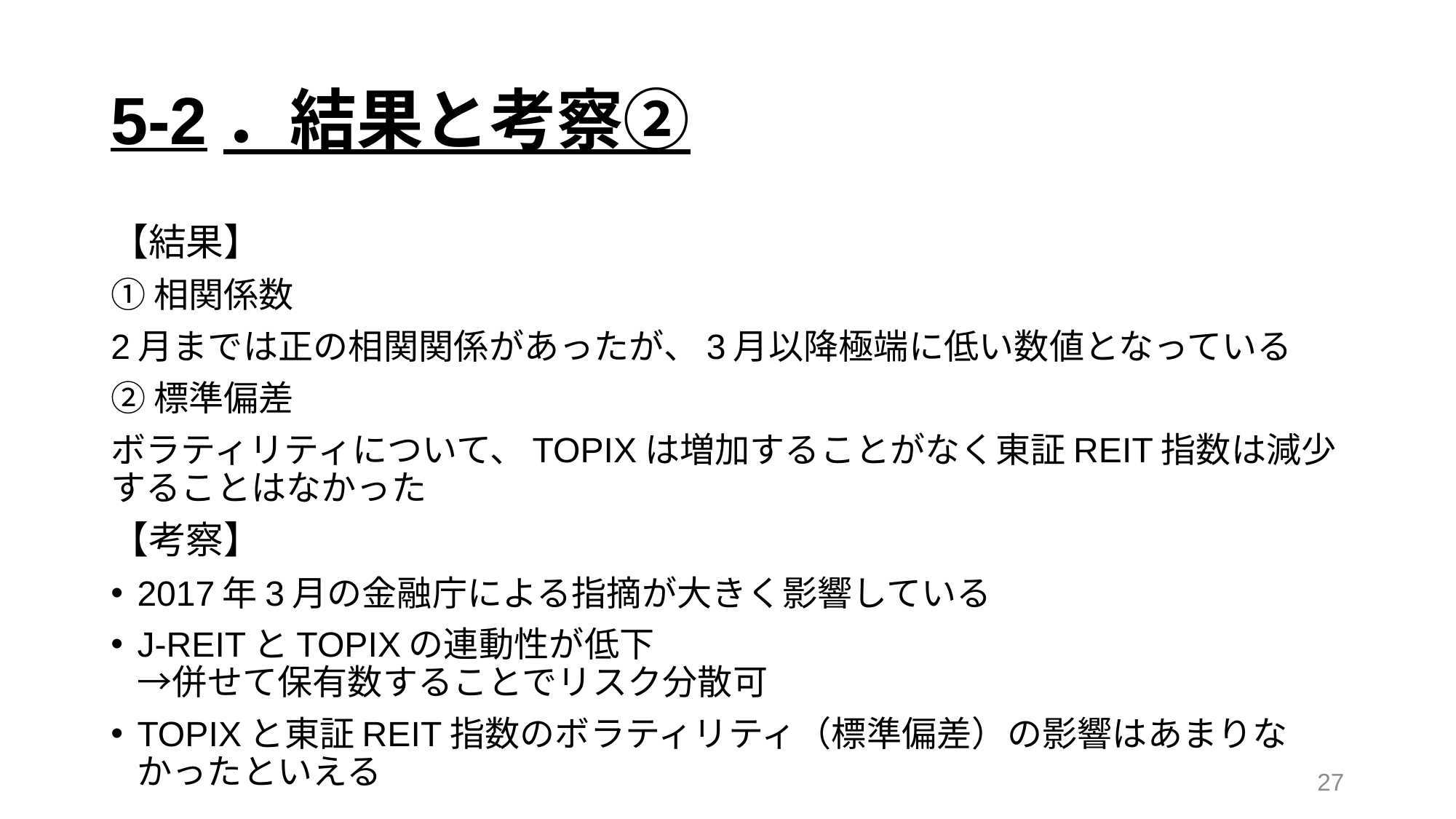

# 5-2．結果と考察②
【結果】
①相関係数
2月までは正の相関関係があったが、3月以降極端に低い数値となっている
②標準偏差
ボラティリティについて、TOPIXは増加することがなく東証REIT指数は減少することはなかった
【考察】
2017年3月の金融庁による指摘が大きく影響している
J-REITとTOPIXの連動性が低下
→併せて保有数することでリスク分散可
TOPIXと東証REIT指数のボラティリティ（標準偏差）の影響はあまりなかったといえる
27